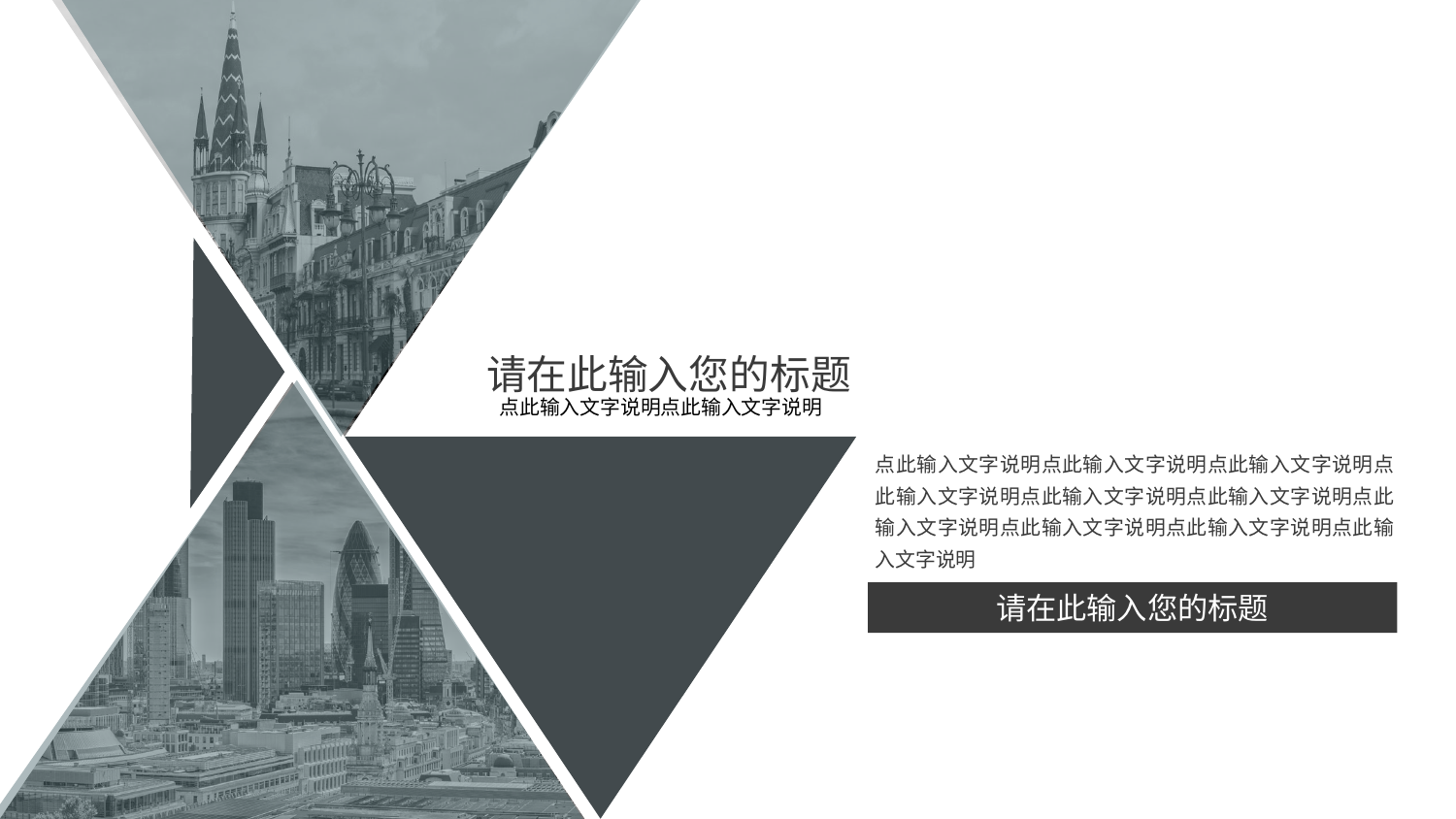

请在此输入您的标题

点此输入文字说明点此输入文字说明

点此输入文字说明点此输入文字说明点此输入文字说明点此输入文字说明点此输入文字说明点此输入文字说明点此输入文字说明点此输入文字说明点此输入文字说明点此输入文字说明
请在此输入您的标题